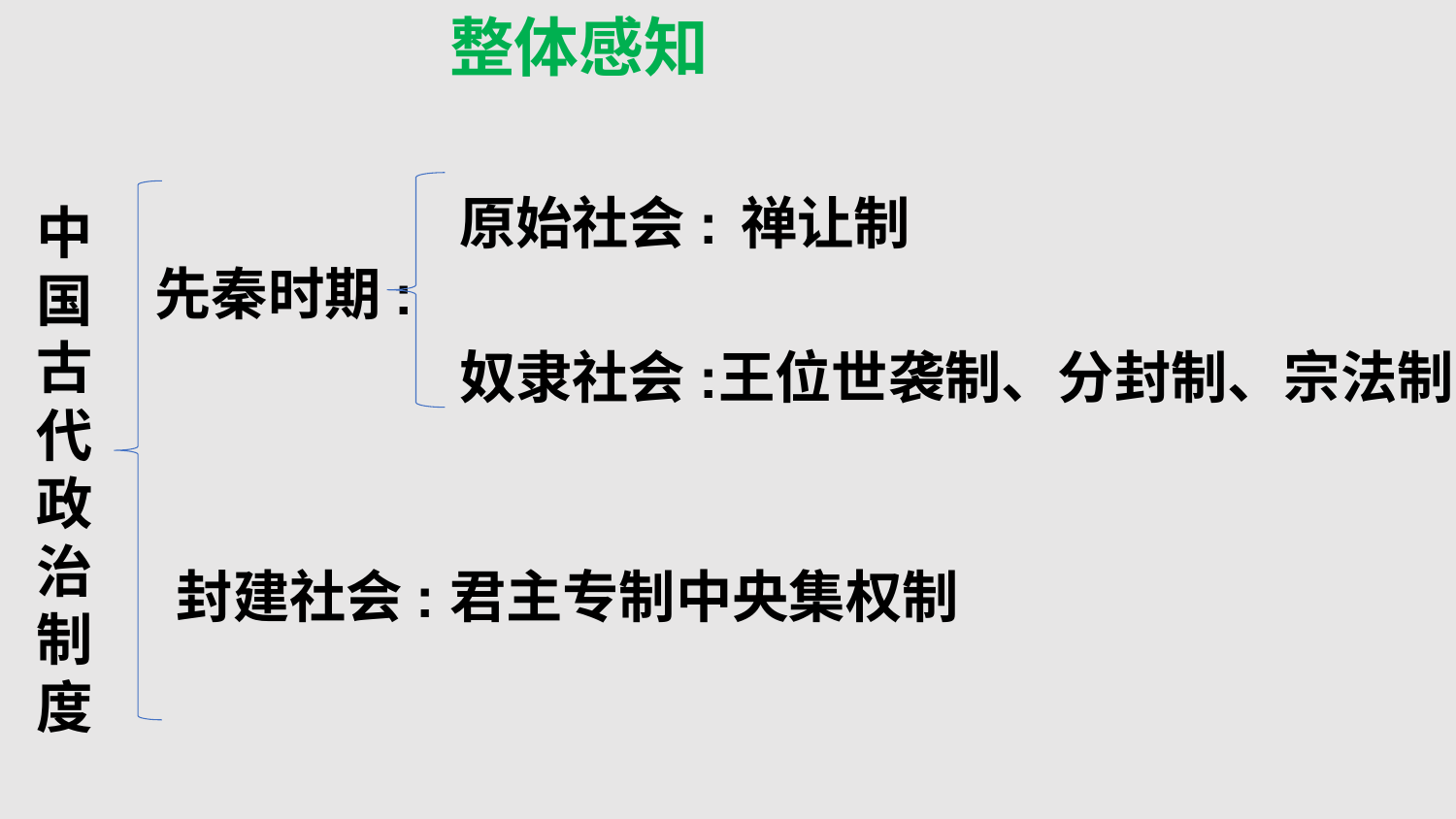

整体感知

原始社会:
禅让制

中国古代政治制度
先秦时期:
奴隶社会:
王位世袭制、分封制、宗法制
封建社会:
君主专制中央集权制